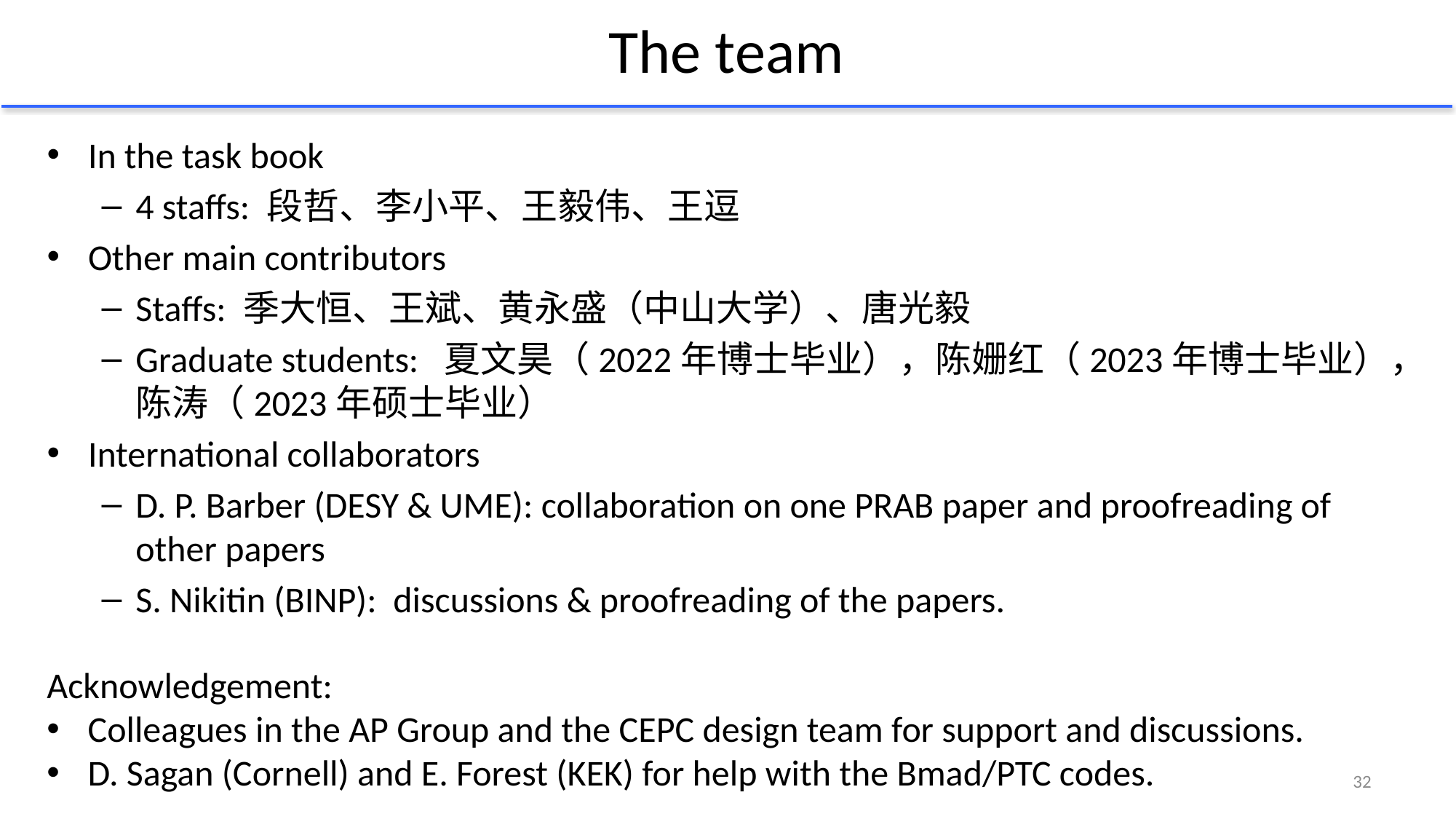

# The team
In the task book
4 staffs: 段哲、李小平、王毅伟、王逗
Other main contributors
Staffs: 季大恒、王斌、黄永盛（中山大学）、唐光毅
Graduate students:  夏文昊（2022年博士毕业），陈姗红（2023年博士毕业），陈涛（2023年硕士毕业）
International collaborators
D. P. Barber (DESY & UME): collaboration on one PRAB paper and proofreading of other papers
S. Nikitin (BINP):  discussions & proofreading of the papers.

Acknowledgement:
Colleagues in the AP Group and the CEPC design team for support and discussions.
D. Sagan (Cornell) and E. Forest (KEK) for help with the Bmad/PTC codes.

32